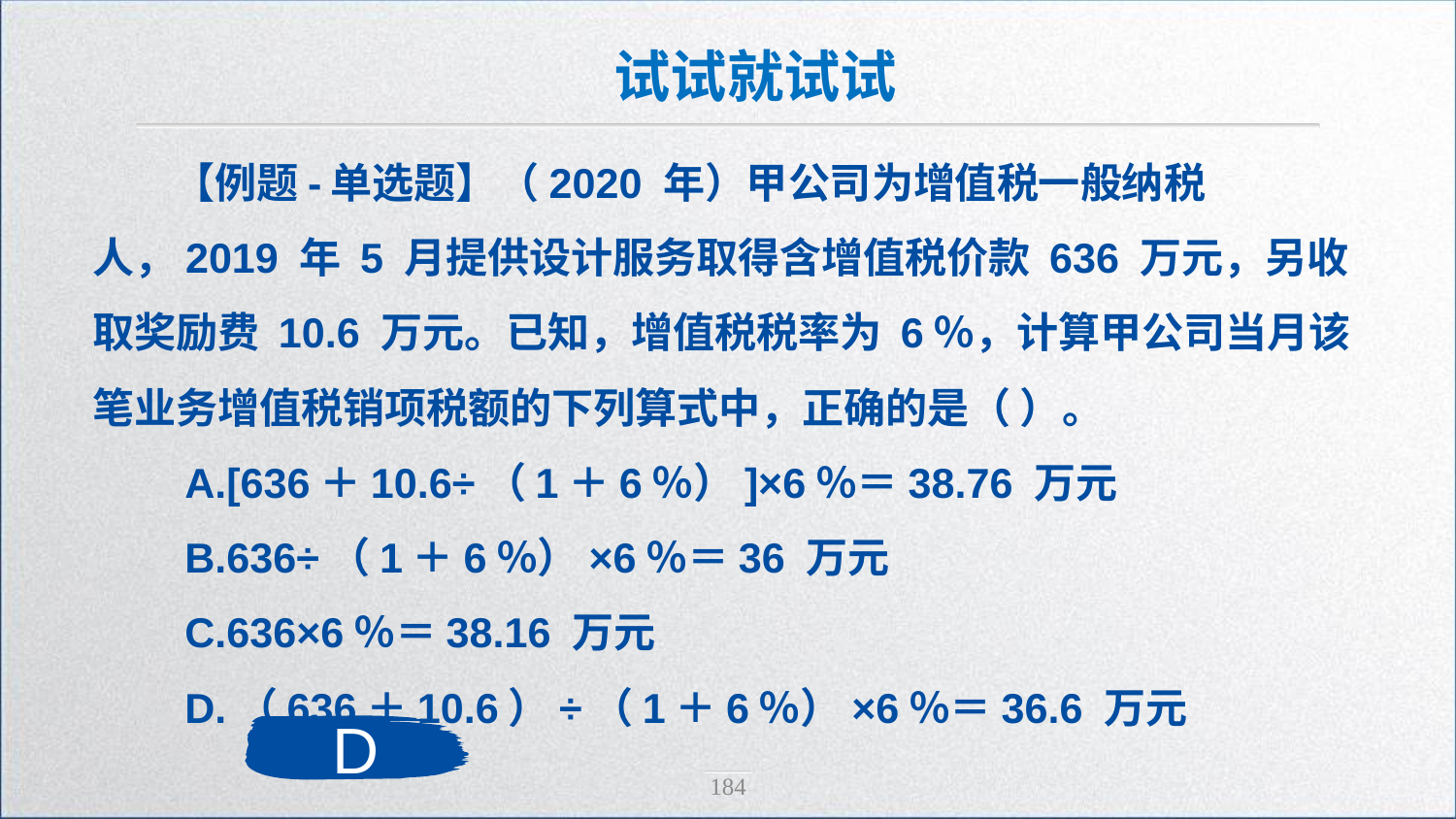

试试就试试
【例题-单选题】（2020 年）甲公司为增值税一般纳税人，2019 年 5 月提供设计服务取得含增值税价款 636 万元，另收取奖励费 10.6 万元。已知，增值税税率为 6％，计算甲公司当月该笔业务增值税销项税额的下列算式中，正确的是（ ）。
 A.[636＋10.6÷（1＋6％）]×6％＝38.76 万元
 B.636÷（1＋6％）×6％＝36 万元
 C.636×6％＝38.16 万元
 D.（636＋10.6）÷（1＋6％）×6％＝36.6 万元

D
184